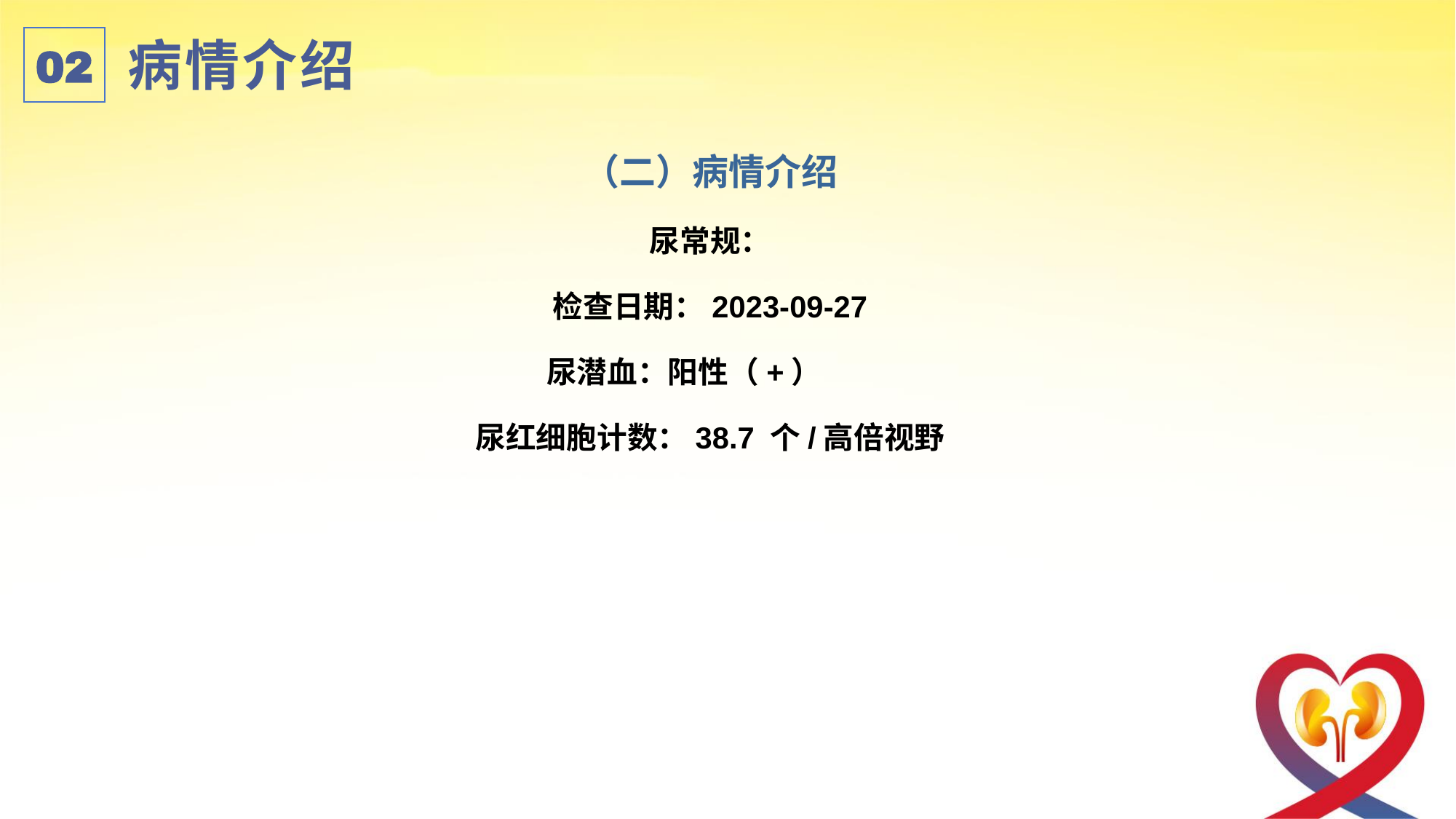

病情介绍
02
（二）病情介绍
尿常规：
检查日期：2023-09-27
尿潜血：阳性（+）
尿红细胞计数：38.7 个/高倍视野